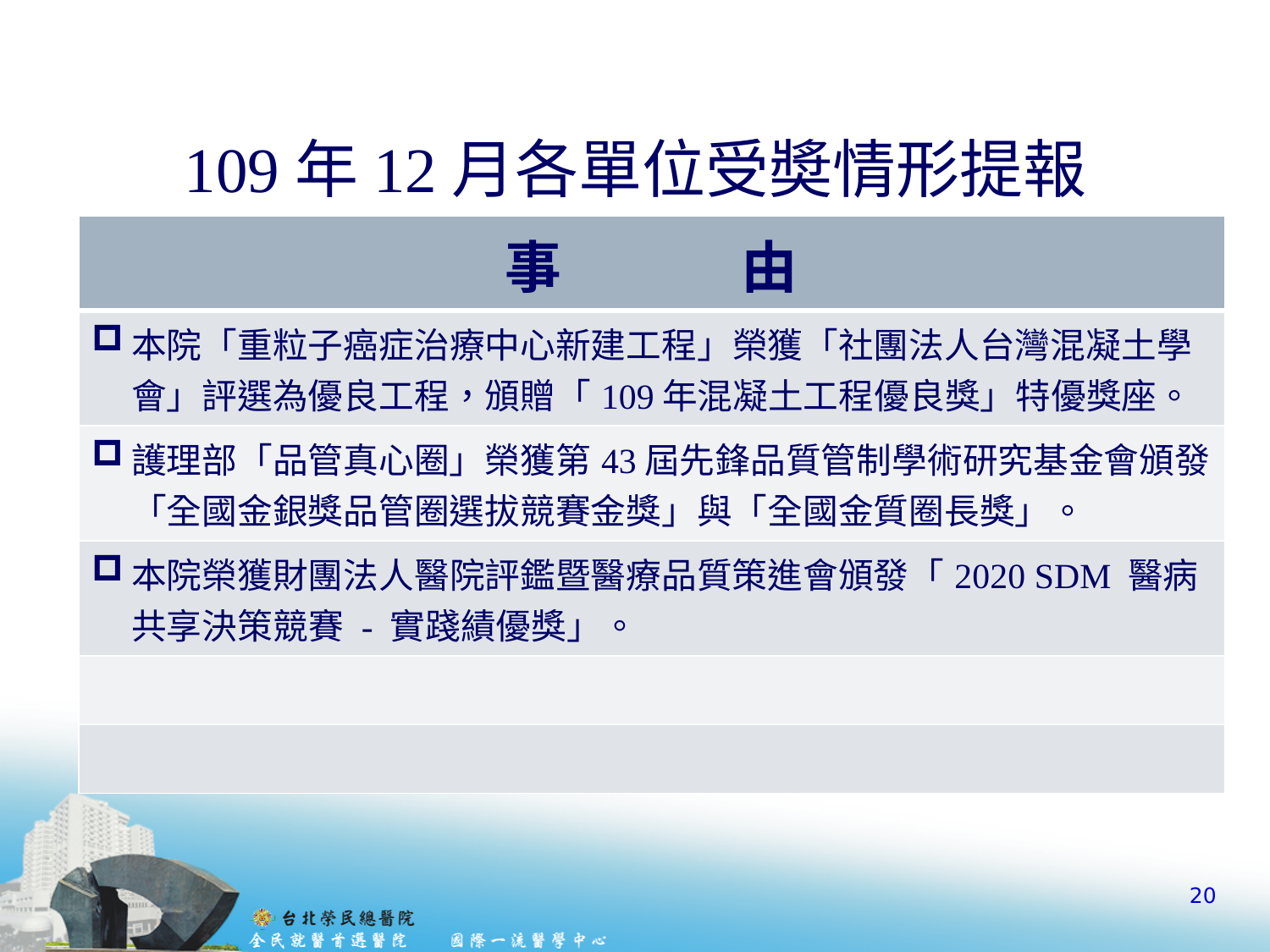

# 109年12月各單位受奬情形提報
| 事 由 |
| --- |
| 本院「重粒子癌症治療中心新建工程」榮獲「社團法人台灣混凝土學會」評選為優良工程，頒贈「109年混凝土工程優良獎」特優獎座。 |
| 護理部「品管真心圈」榮獲第43屆先鋒品質管制學術研究基金會頒發「全國金銀獎品管圈選拔競賽金獎」與「全國金質圈長獎」。 |
| 本院榮獲財團法人醫院評鑑暨醫療品質策進會頒發「2020 SDM 醫病共享決策競賽 - 實踐績優獎」。 |
|  |
|  |
20